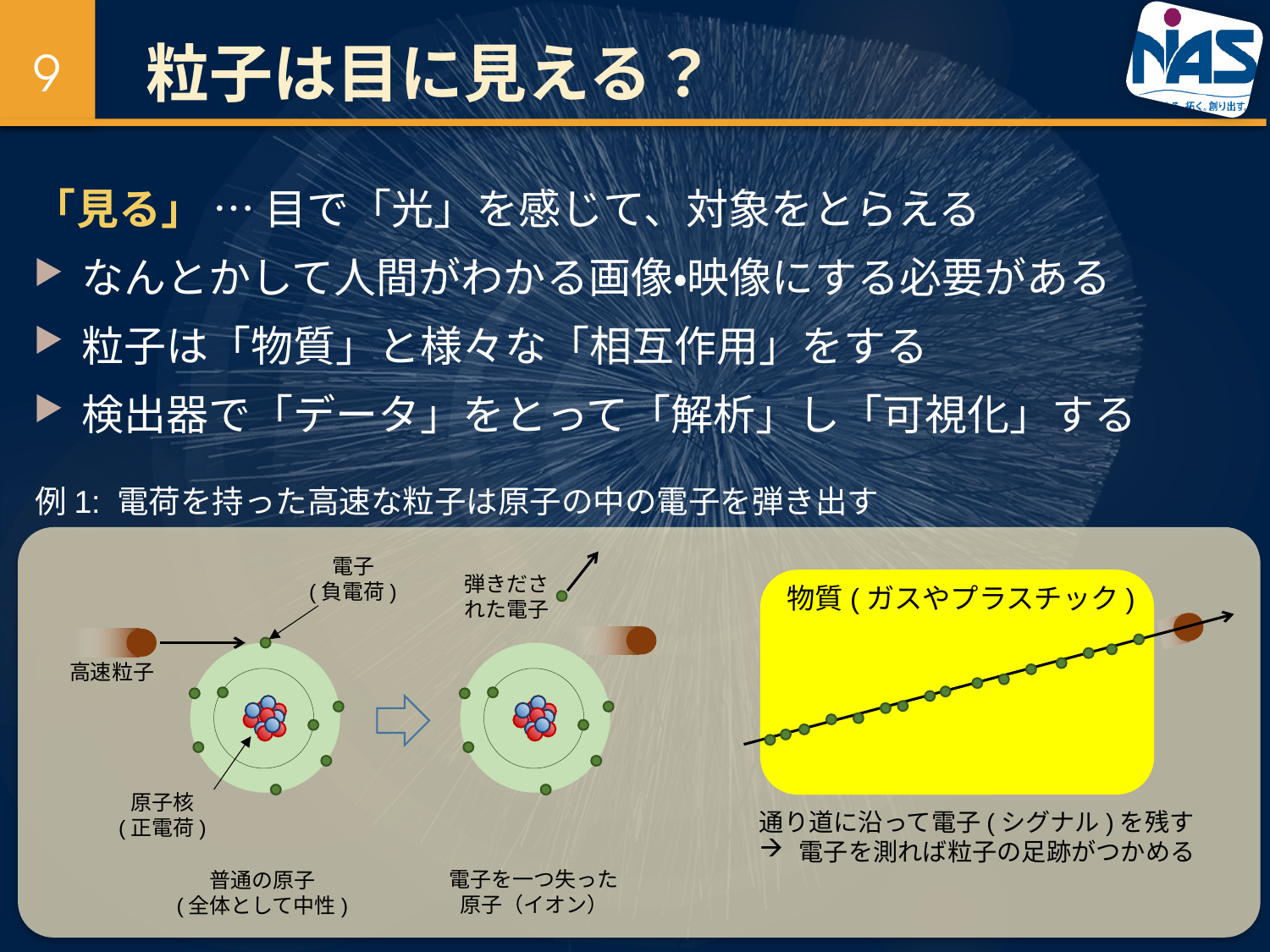

9
# 粒子は目に見える？
「見る」 … 目で「光」を感じて、対象をとらえる
なんとかして人間がわかる画像・映像にする必要がある
粒子は「物質」と様々な「相互作用」をする
検出器で「データ」をとって「解析」し「可視化」する

例1: 電荷を持った高速な粒子は原子の中の電子を弾き出す

電子
(負電荷)

高速粒子
原子核
(正電荷)
普通の原子
(全体として中性)
弾きださ
れた電子

電子を一つ失った
原子（イオン）

物質(ガスやプラスチック)

通り道に沿って電子(シグナル)を残す
電子を測れば粒子の足跡がつかめる